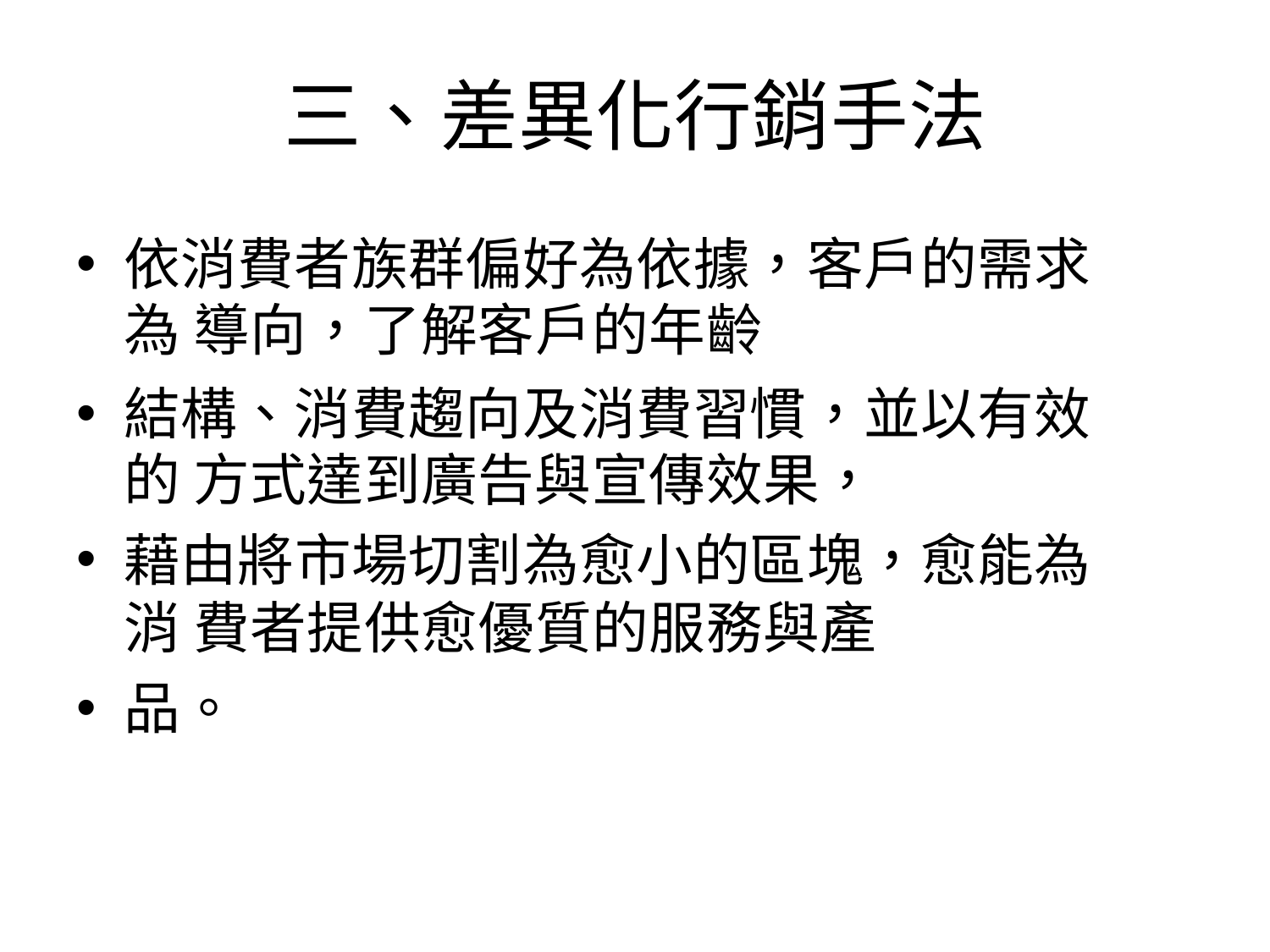

# 三、差異化行銷手法
依消費者族群偏好為依據，客戶的需求為 導向，了解客戶的年齡
結構、消費趨向及消費習慣，並以有效的 方式達到廣告與宣傳效果，
藉由將市場切割為愈小的區塊，愈能為消 費者提供愈優質的服務與產
品。